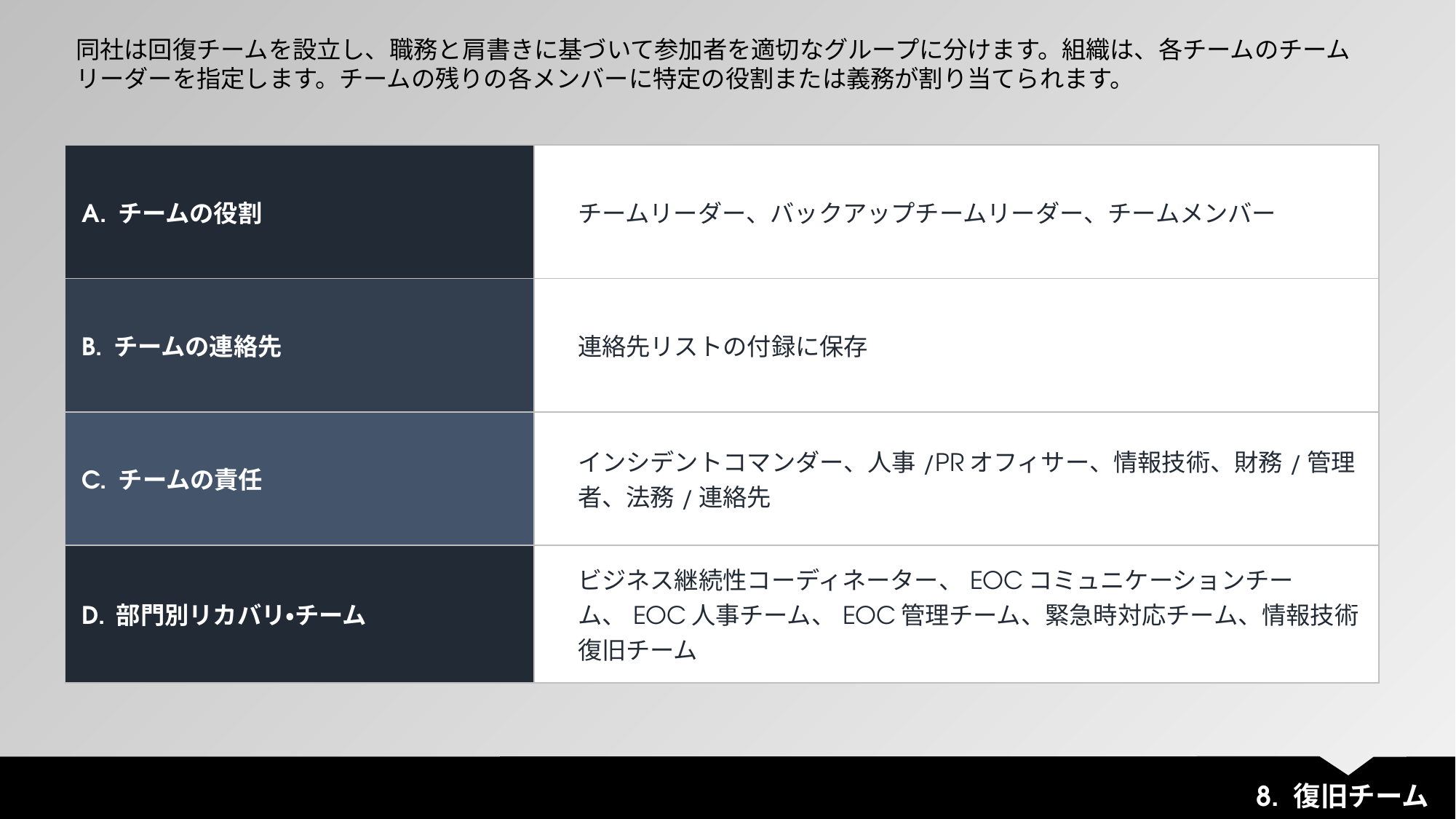

同社は回復チームを設立し、職務と肩書きに基づいて参加者を適切なグループに分けます。組織は、各チームのチームリーダーを指定します。チームの残りの各メンバーに特定の役割または義務が割り当てられます。
| A. チームの役割 | チームリーダー、バックアップチームリーダー、チームメンバー |
| --- | --- |
| B. チームの連絡先 | 連絡先リストの付録に保存 |
| C. チームの責任 | インシデントコマンダー、人事/PRオフィサー、情報技術、財務/管理者、法務/連絡先 |
| D. 部門別リカバリ・チーム | ビジネス継続性コーディネーター、EOCコミュニケーションチーム、EOC人事チーム、EOC管理チーム、緊急時対応チーム、情報技術復旧チーム |

8. 復旧チーム